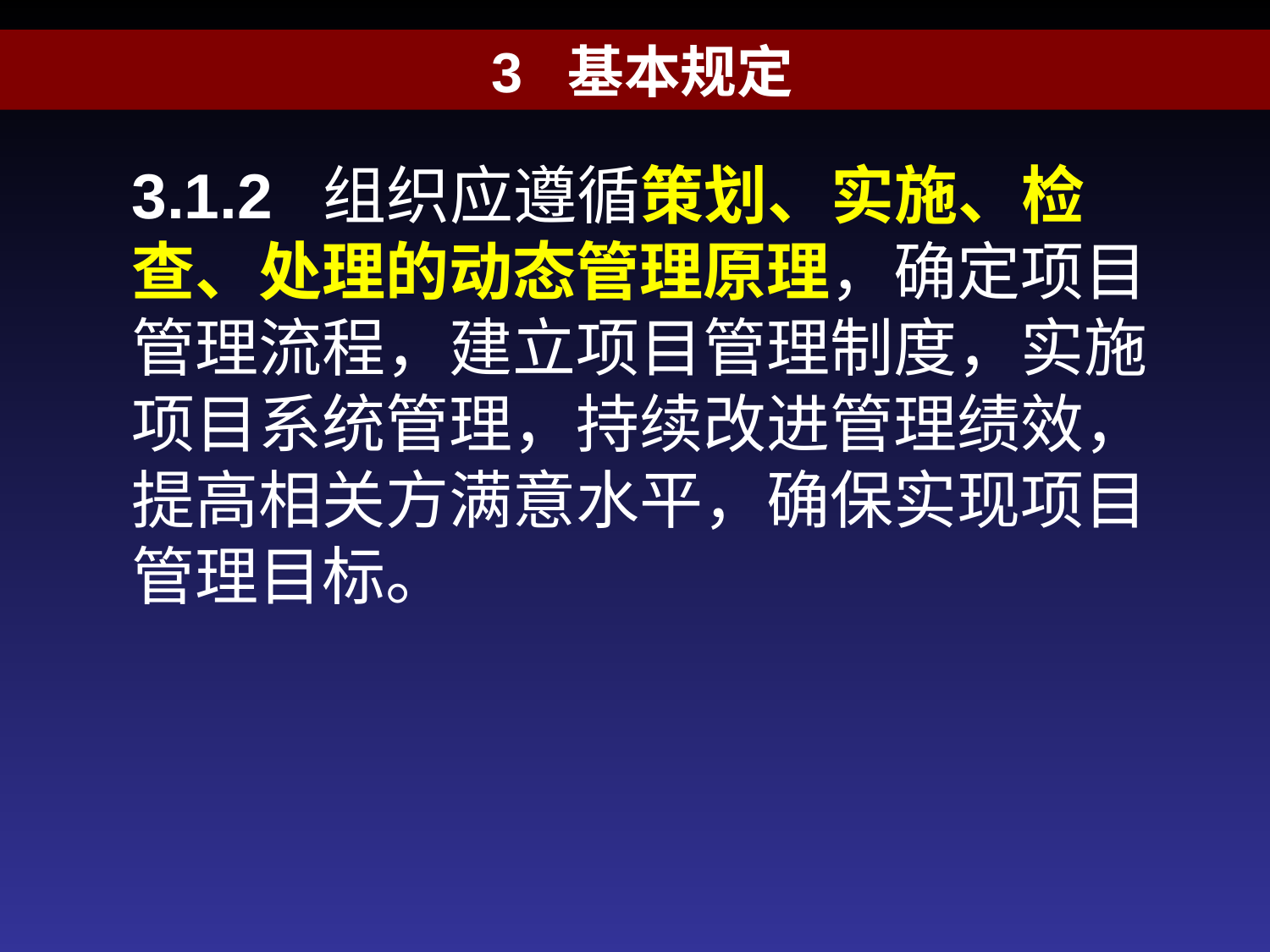

3  基本规定
3.1.2  组织应遵循策划、实施、检查、处理的动态管理原理，确定项目管理流程，建立项目管理制度，实施项目系统管理，持续改进管理绩效，提高相关方满意水平，确保实现项目管理目标。